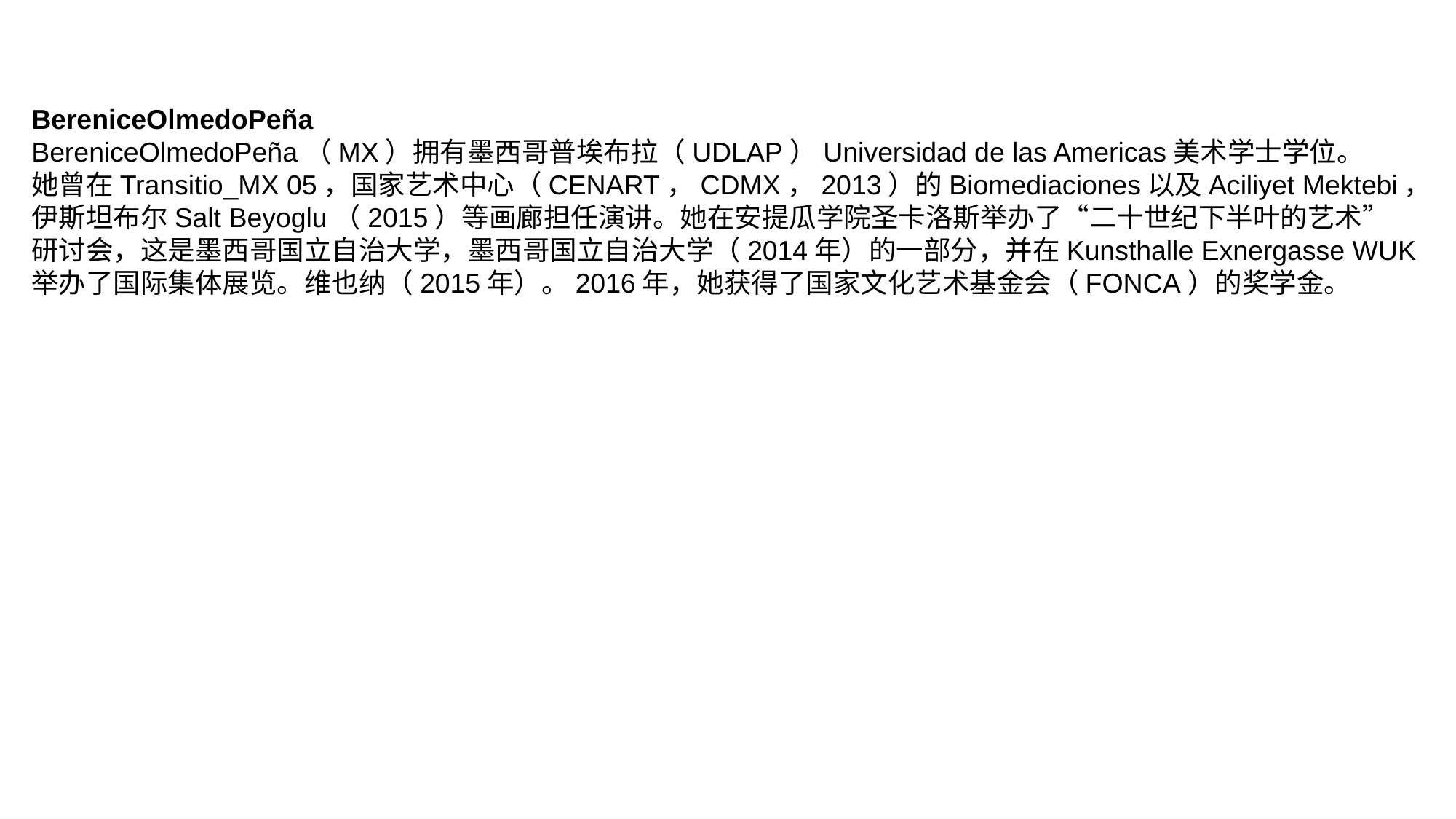

BereniceOlmedoPeña
BereniceOlmedoPeña（MX）拥有墨西哥普埃布拉（UDLAP）Universidad de las Americas美术学士学位。
她曾在Transitio_MX 05，国家艺术中心（CENART，CDMX，2013）的Biomediaciones以及Aciliyet Mektebi，
伊斯坦布尔Salt Beyoglu（2015）等画廊担任演讲。她在安提瓜学院圣卡洛斯举办了“二十世纪下半叶的艺术”
研讨会，这是墨西哥国立自治大学，墨西哥国立自治大学（2014年）的一部分，并在Kunsthalle Exnergasse WUK
举办了国际集体展览。维也纳（2015年）。2016年，她获得了国家文化艺术基金会（FONCA）的奖学金。